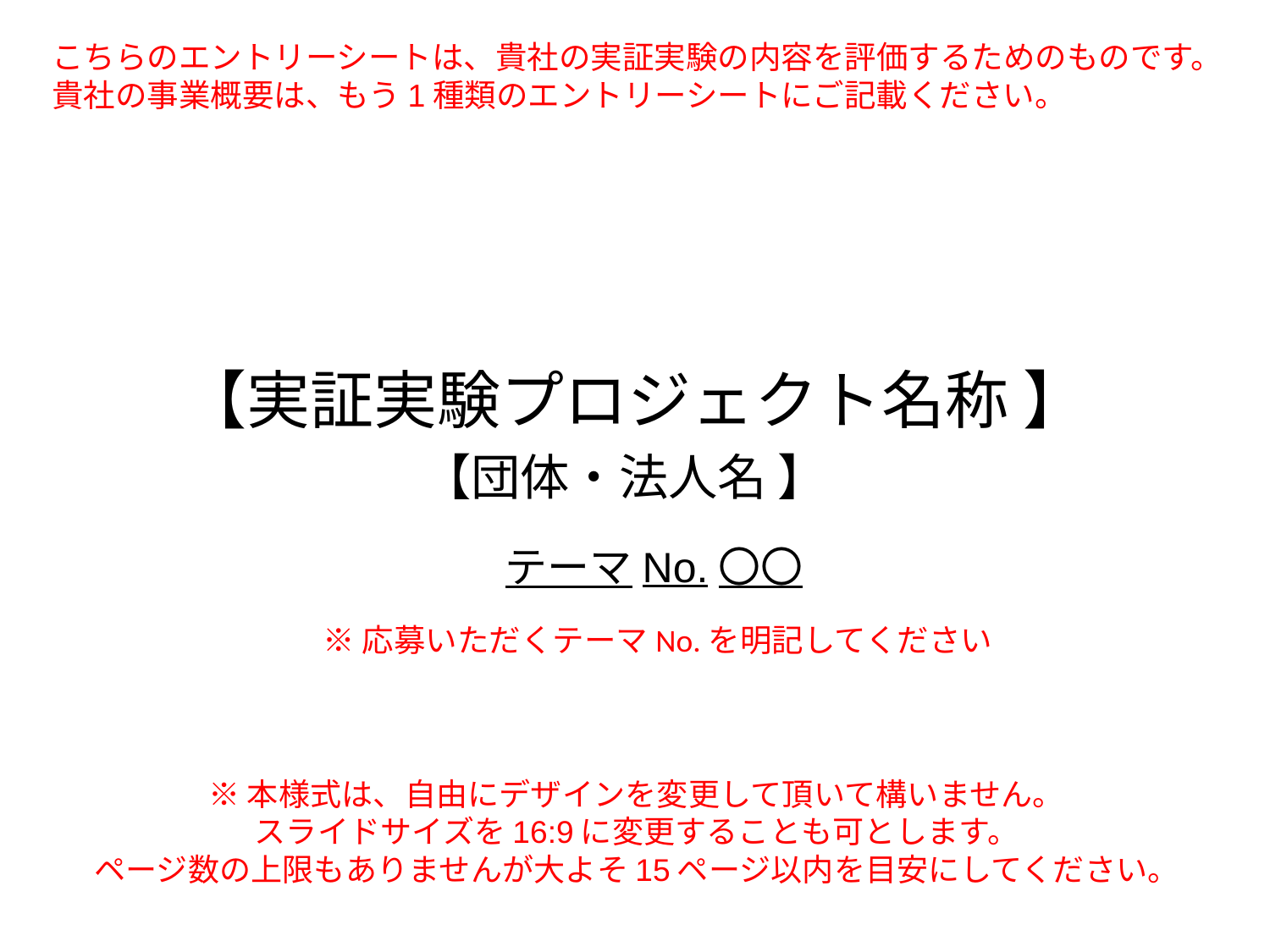

こちらのエントリーシートは、貴社の実証実験の内容を評価するためのものです。
貴社の事業概要は、もう1種類のエントリーシートにご記載ください。
# 【実証実験プロジェクト名称 】
【団体・法人名 】
テーマNo.〇〇
※応募いただくテーマNo.を明記してください
※本様式は、自由にデザインを変更して頂いて構いません。
スライドサイズを16:9に変更することも可とします。
ページ数の上限もありませんが大よそ15ページ以内を目安にしてください。